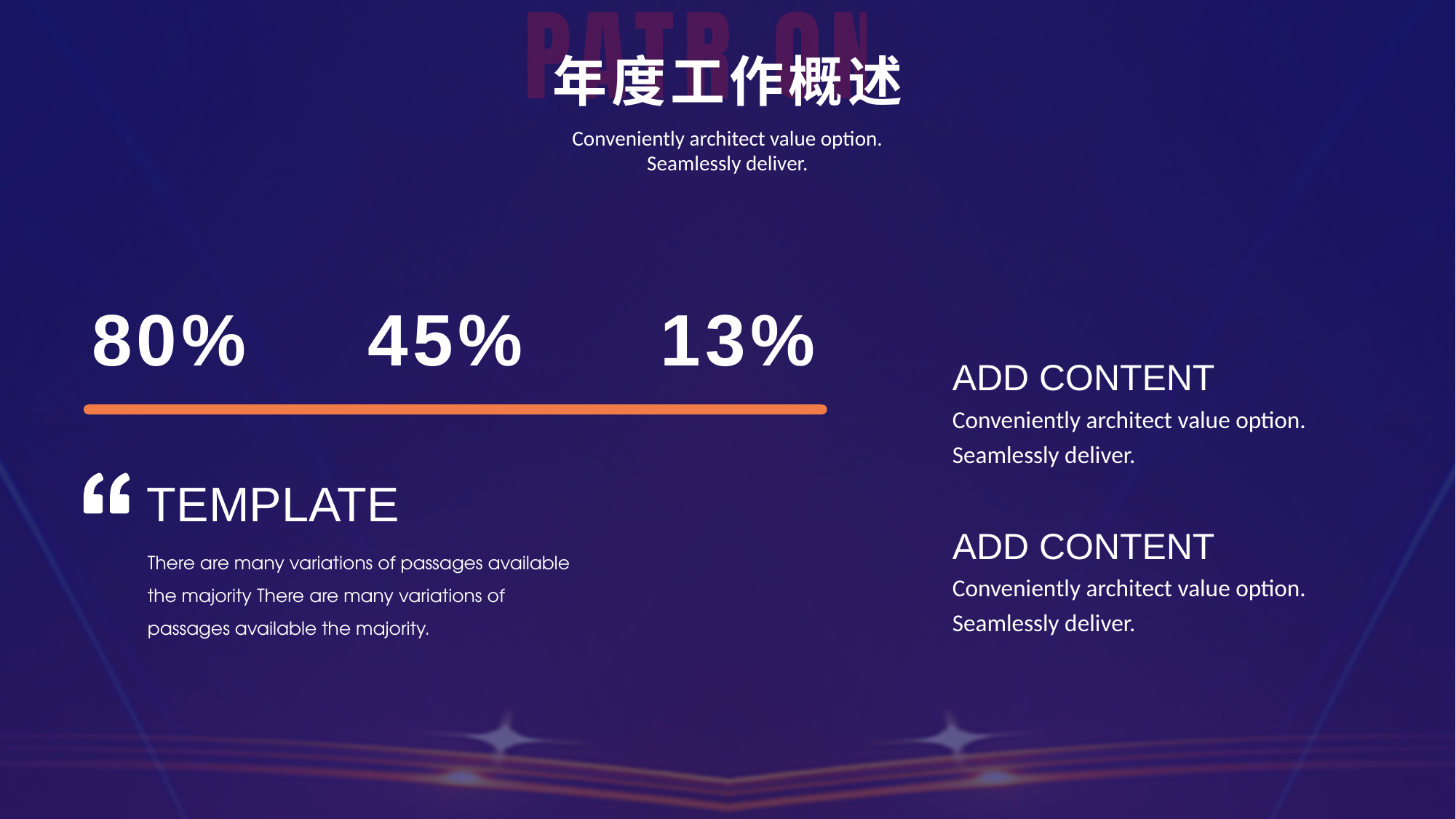

PATR ONE
年度工作概述
Conveniently architect value option. Seamlessly deliver.
80%
45%
13%
ADD CONTENT
Conveniently architect value option. Seamlessly deliver.

TEMPLATE

ADD CONTENT
Conveniently architect value option. Seamlessly deliver.
There are many variations of passages available the majority There are many variations of passages available the majority.